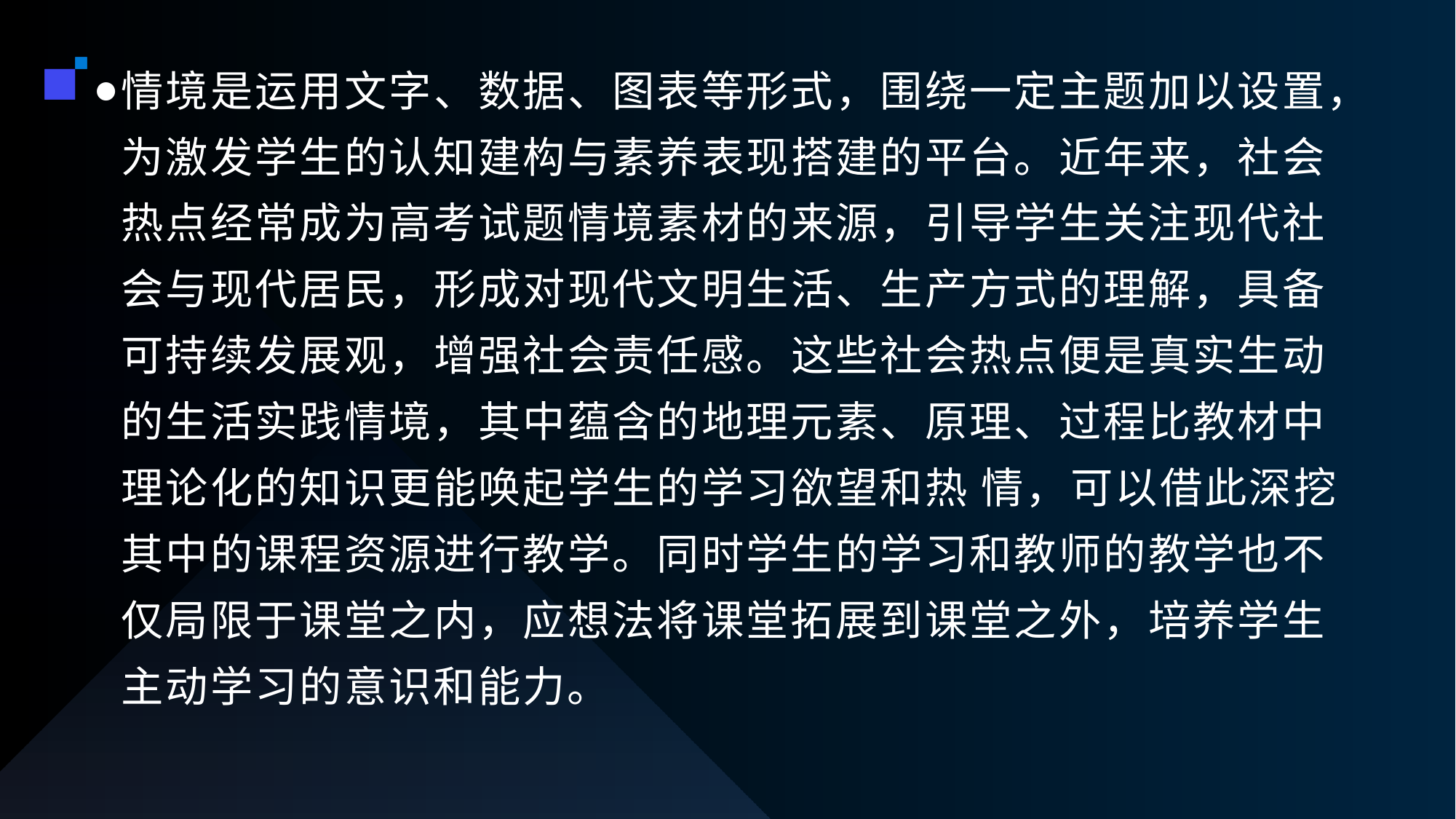

情境是运用文字、数据、图表等形式，围绕一定主题加以设置，为激发学生的认知建构与素养表现搭建的平台。近年来，社会热点经常成为高考试题情境素材的来源，引导学生关注现代社会与现代居民，形成对现代文明生活、生产方式的理解，具备可持续发展观，增强社会责任感。这些社会热点便是真实生动的生活实践情境，其中蕴含的地理元素、原理、过程比教材中理论化的知识更能唤起学生的学习欲望和热 情，可以借此深挖其中的课程资源进行教学。同时学生的学习和教师的教学也不仅局限于课堂之内，应想法将课堂拓展到课堂之外，培养学生主动学习的意识和能力。